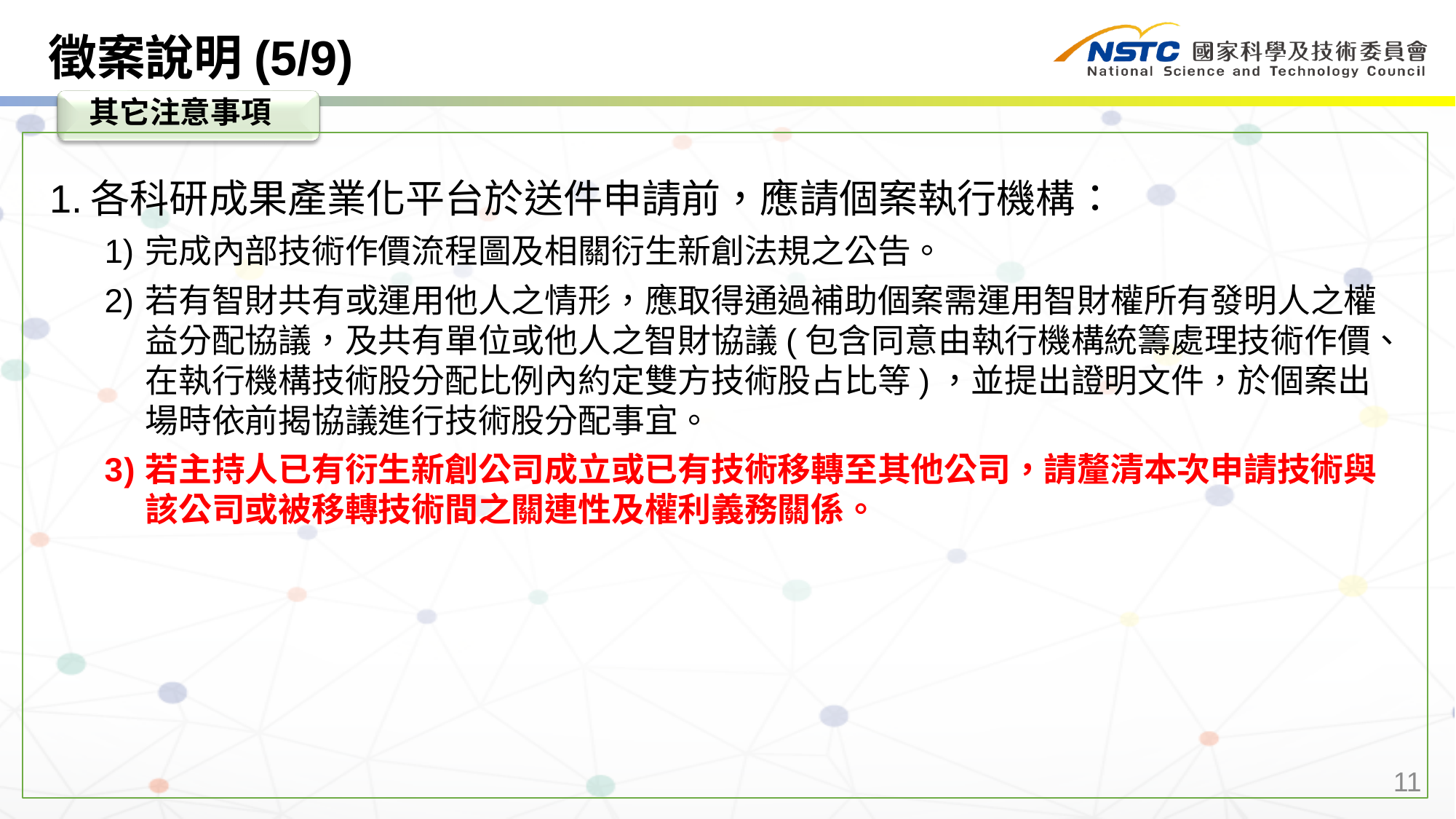

徵案說明(5/9)
其它注意事項

各科研成果產業化平台於送件申請前，應請個案執行機構：
完成內部技術作價流程圖及相關衍生新創法規之公告。
若有智財共有或運用他人之情形，應取得通過補助個案需運用智財權所有發明人之權益分配協議，及共有單位或他人之智財協議(包含同意由執行機構統籌處理技術作價、在執行機構技術股分配比例內約定雙方技術股占比等)，並提出證明文件，於個案出場時依前揭協議進行技術股分配事宜。
若主持人已有衍生新創公司成立或已有技術移轉至其他公司，請釐清本次申請技術與該公司或被移轉技術間之關連性及權利義務關係。

11